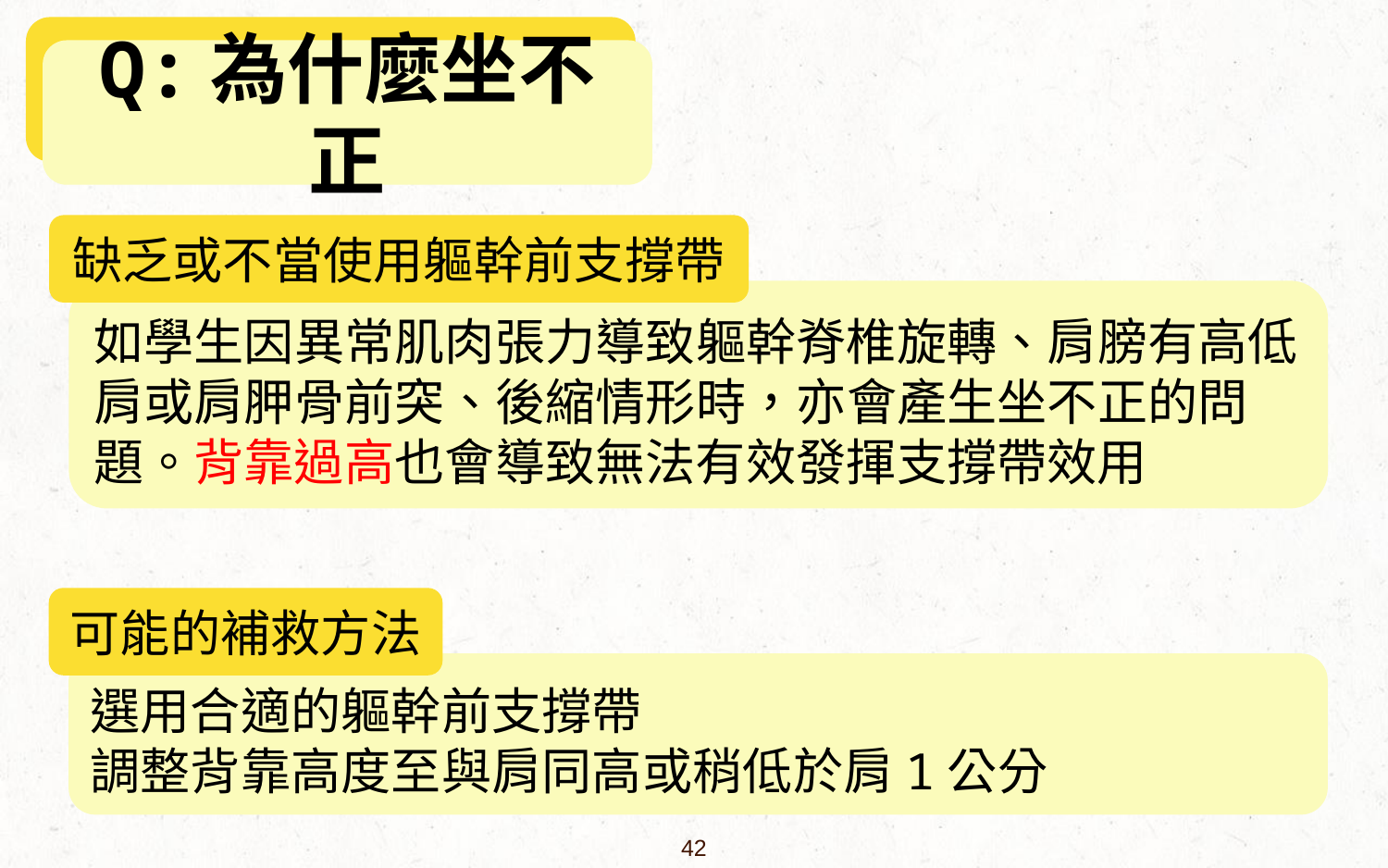

Q:為什麼坐得
Q:為什麼坐不正
缺乏或不當使用軀幹前支撐帶

如學生因異常肌肉張力導致軀幹脊椎旋轉、肩膀有高低肩或肩胛骨前突、後縮情形時，亦會產生坐不正的問題。背靠過高也會導致無法有效發揮支撐帶效用
可能的補救方法

選用合適的軀幹前支撐帶
調整背靠高度至與肩同高或稍低於肩1公分
42